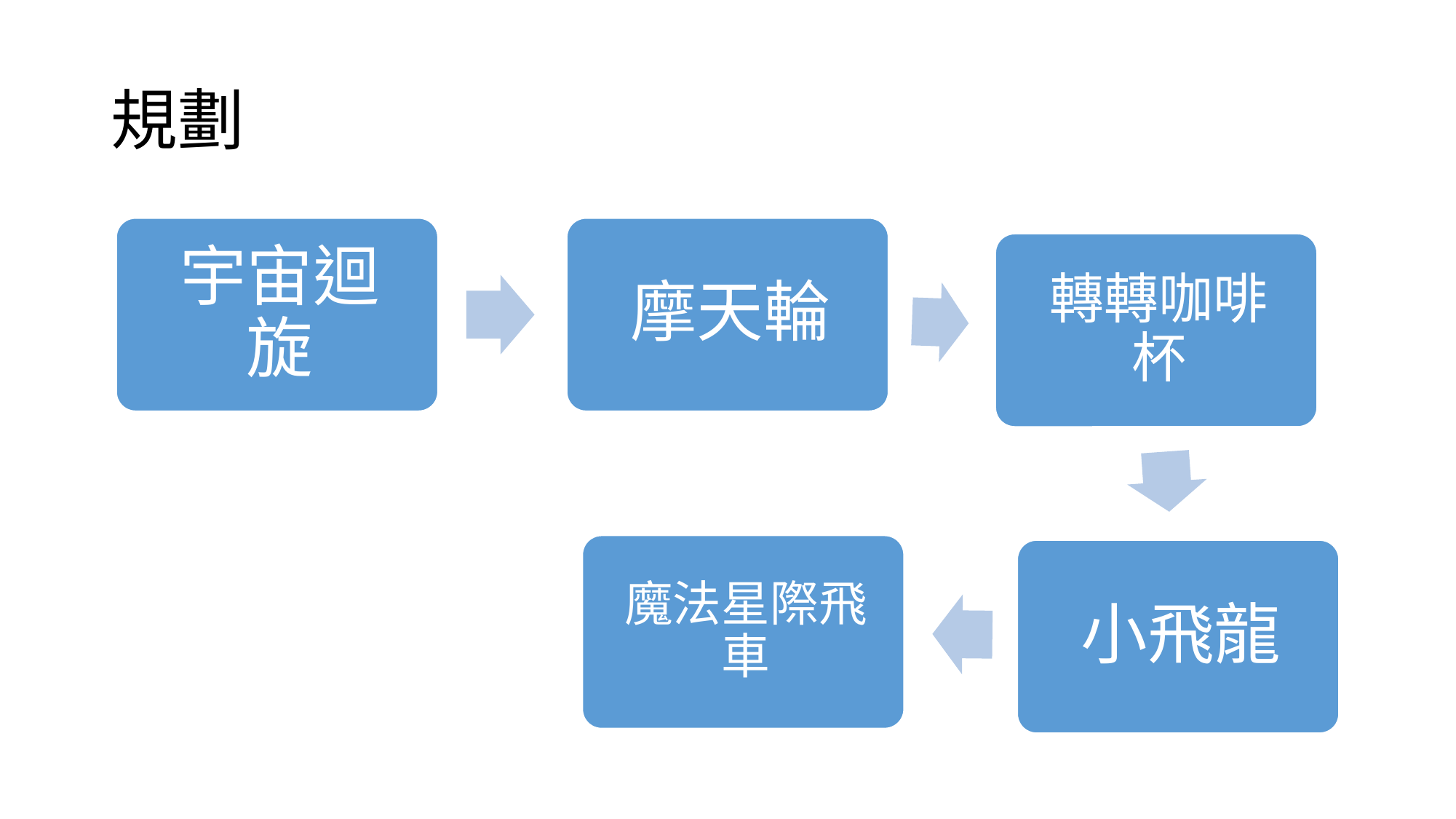

# 規劃
宇宙迴旋

摩天輪

轉轉咖啡杯

小飛龍

魔法星際飛車